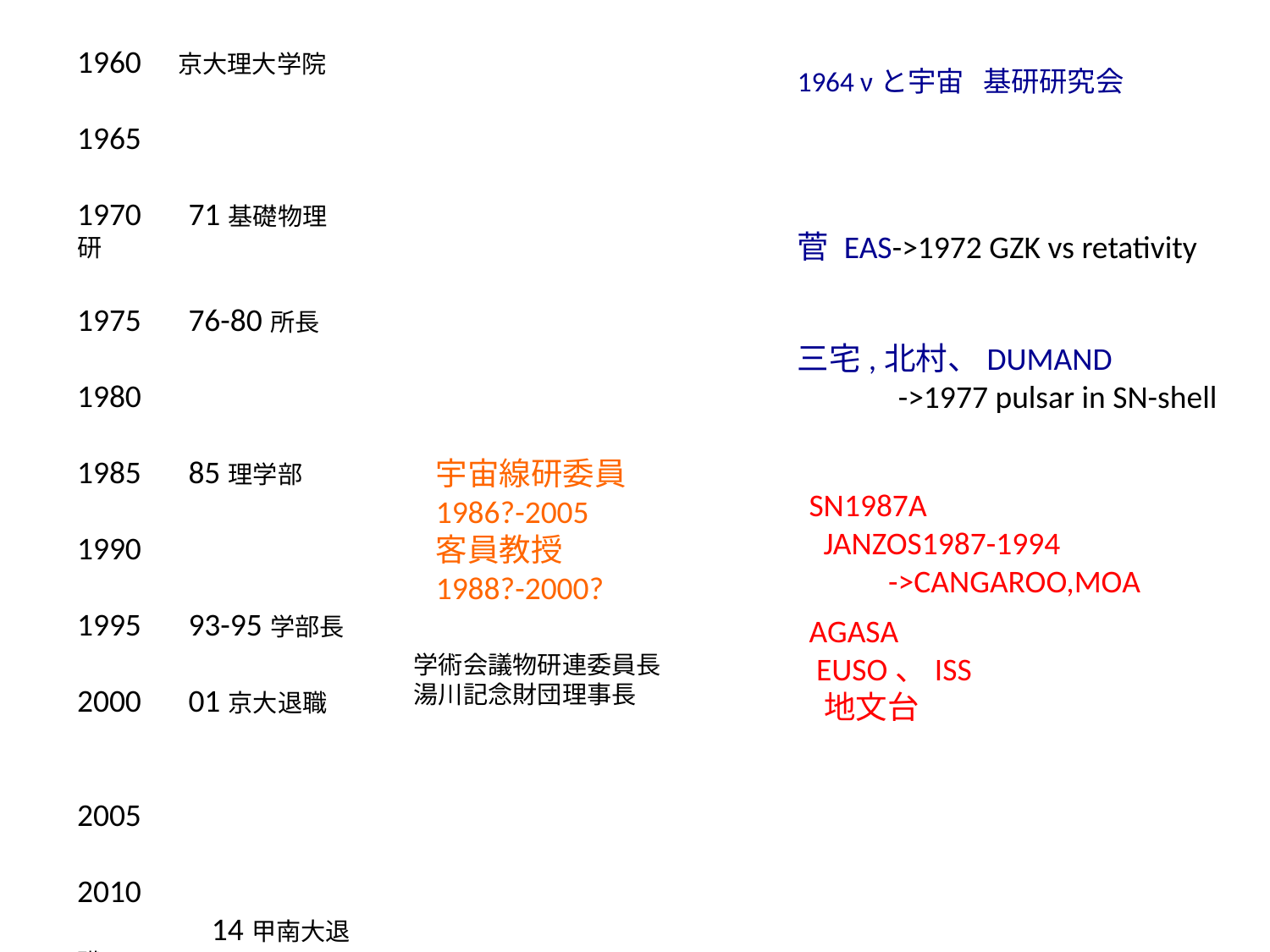

1960    京大理大学院

1965

1970　71基礎物理研

1975　76-80所長

1980

1985　85理学部

1990

1995　93-95学部長

2000　01京大退職

2005

2010
　　　　14甲南大退職
2015

1964 νと宇宙   基研研究会
菅 EAS->1972 GZK vs retativity
三宅,北村、DUMAND
              ->1977 pulsar in SN-shell
宇宙線研委員
1986?-2005
客員教授
1988?-2000?

SN1987A
  JANZOS1987-1994
           ->CANGAROO,MOA
AGASA
 EUSO、ISS
 地文台
学術会議物研連委員長
湯川記念財団理事長